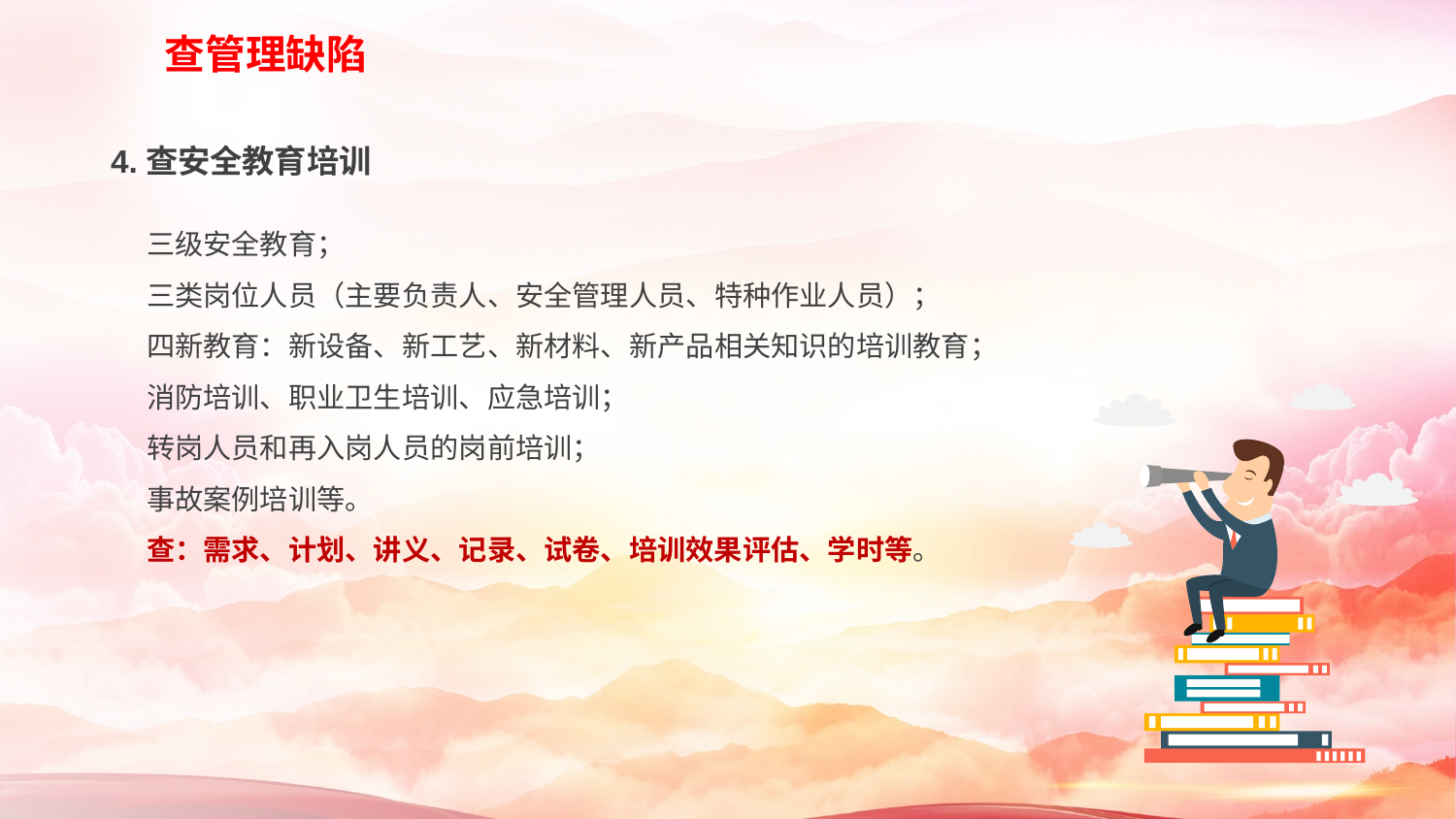

查管理缺陷
4.查安全教育培训
三级安全教育；
三类岗位人员（主要负责人、安全管理人员、特种作业人员）；
四新教育：新设备、新工艺、新材料、新产品相关知识的培训教育；
消防培训、职业卫生培训、应急培训；
转岗人员和再入岗人员的岗前培训；
事故案例培训等。
查：需求、计划、讲义、记录、试卷、培训效果评估、学时等。